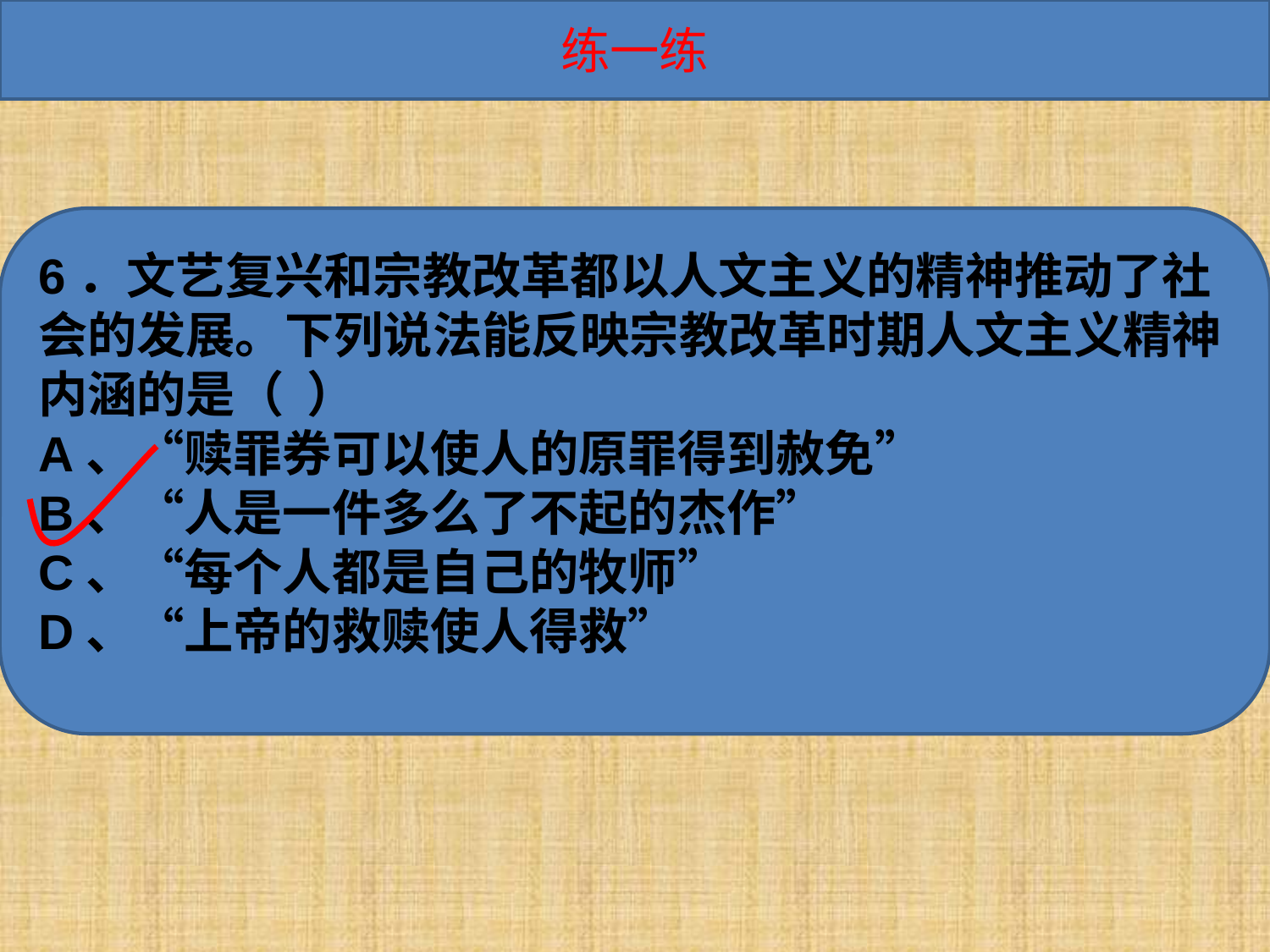

练一练
6．文艺复兴和宗教改革都以人文主义的精神推动了社会的发展。下列说法能反映宗教改革时期人文主义精神内涵的是（  ）
A、“赎罪券可以使人的原罪得到赦免”
B、“人是一件多么了不起的杰作”
C、“每个人都是自己的牧师”
D、“上帝的救赎使人得救”